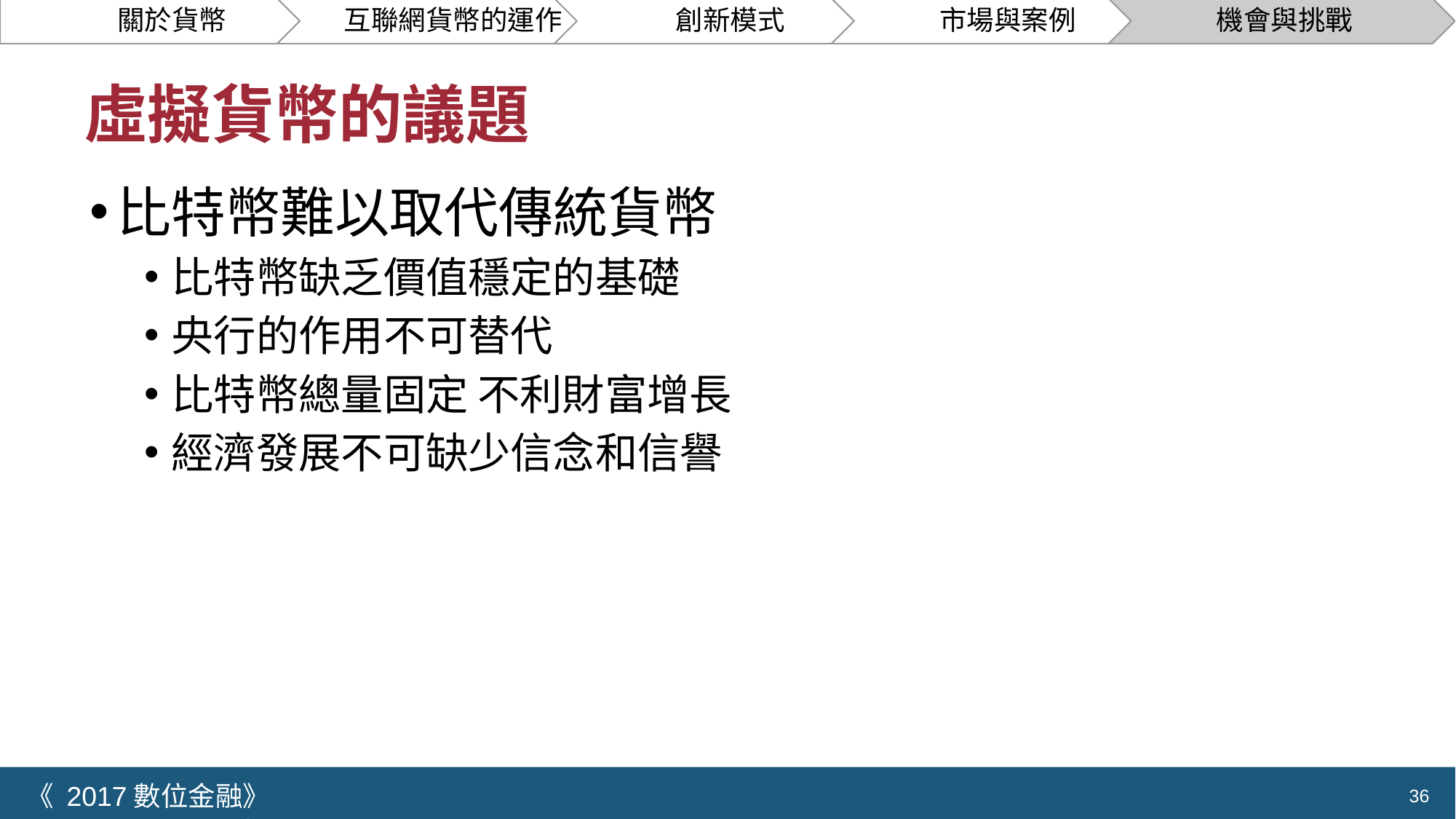

關於貨幣
互聯網貨幣的運作
創新模式
市場與案例
機會與挑戰
# 虛擬貨幣的議題
比特幣難以取代傳統貨幣
比特幣缺乏價值穩定的基礎
央行的作用不可替代
比特幣總量固定 不利財富增長
經濟發展不可缺少信念和信譽

《 2017數位金融》                                                                                                                                             	NCTU.IIM.IEBI Lab
36